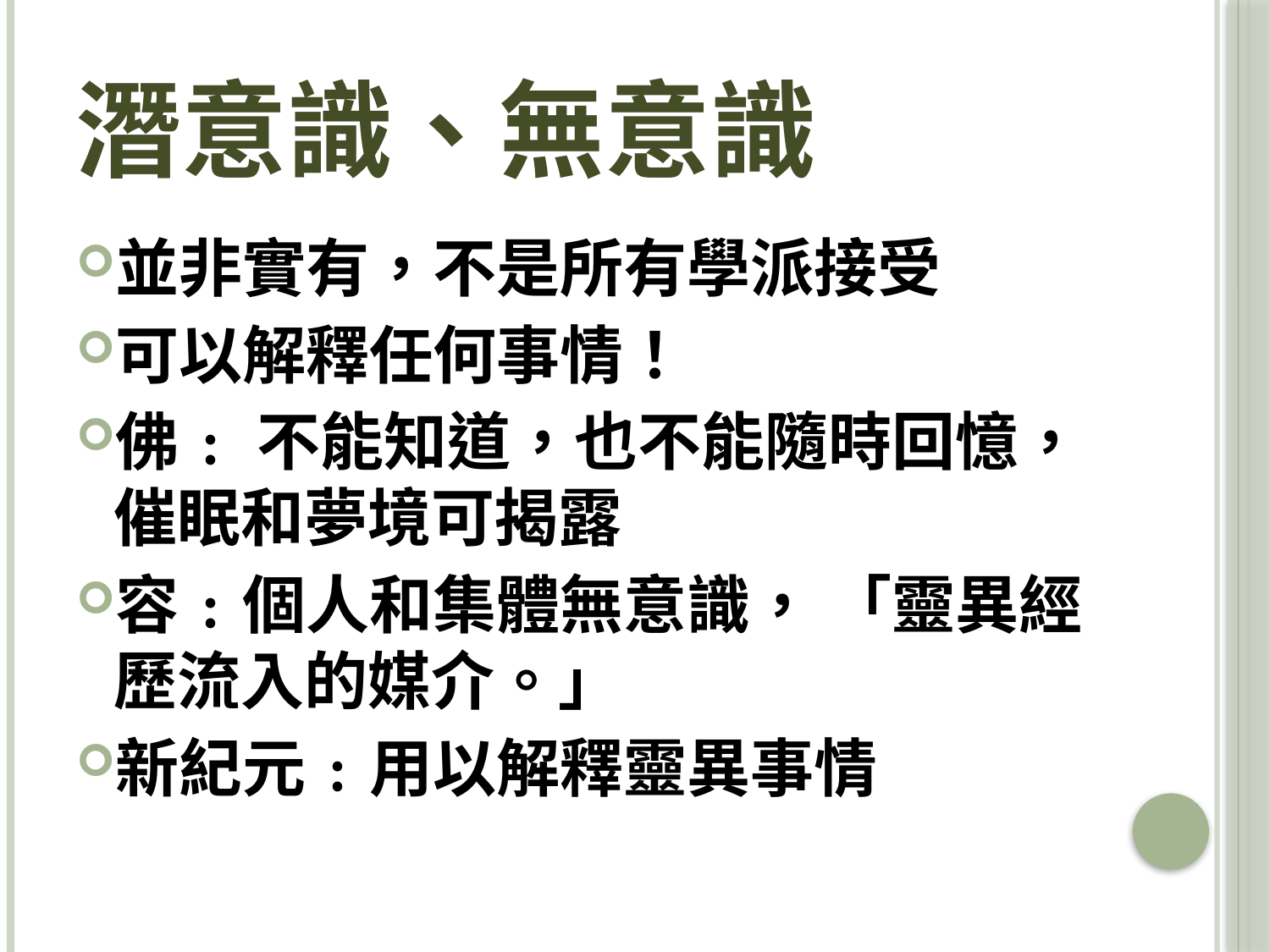

# 潛意識、無意識
並非實有，不是所有學派接受
可以解釋任何事情！
佛﹕ 不能知道，也不能隨時回憶，催眠和夢境可揭露
容﹕個人和集體無意識， 「靈異經歷流入的媒介。」
新紀元﹕用以解釋靈異事情